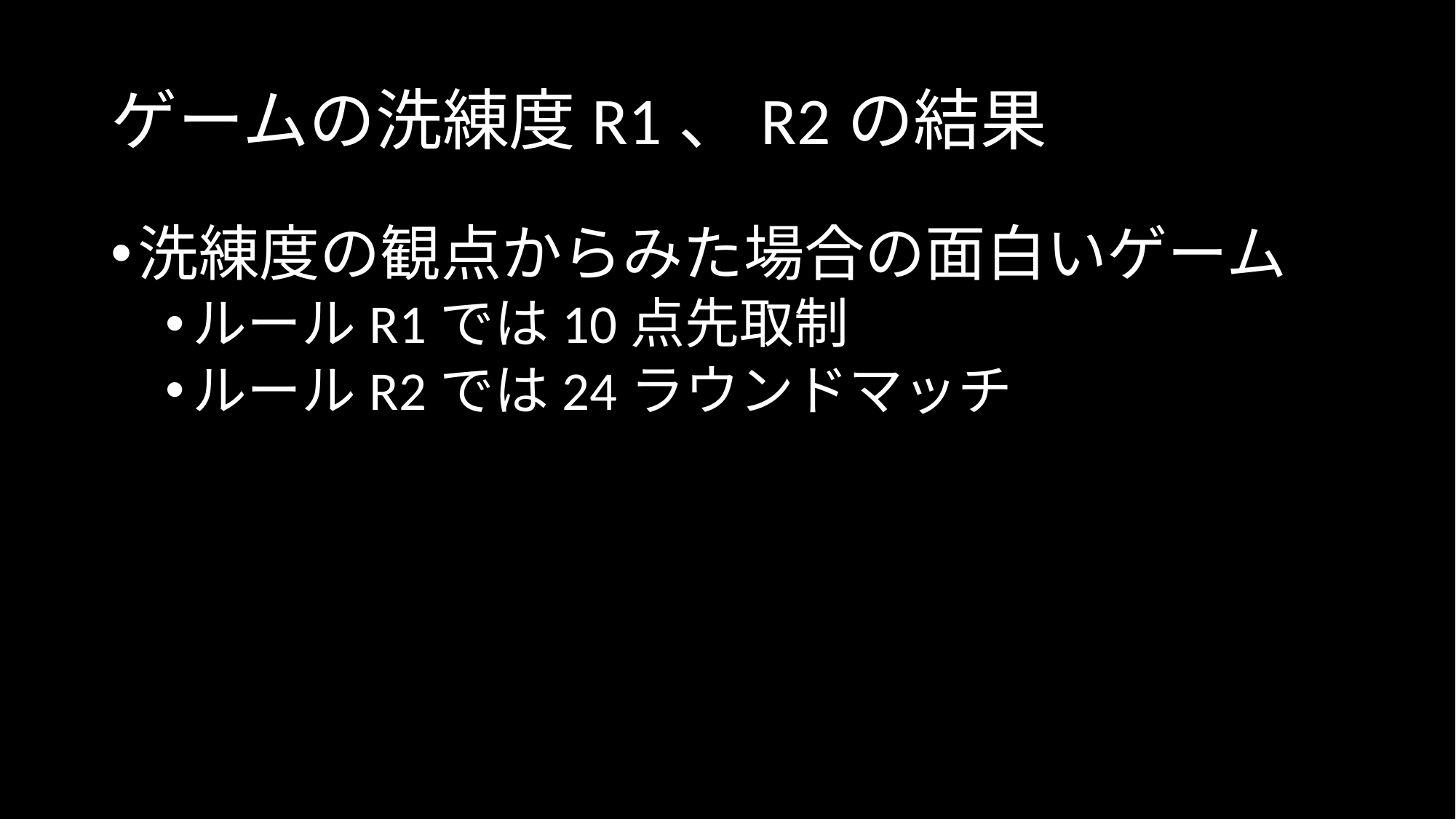

# ゲームの洗練度R1、R2の結果
洗練度の観点からみた場合の面白いゲーム
ルールR1では10点先取制
ルールR2では24ラウンドマッチ